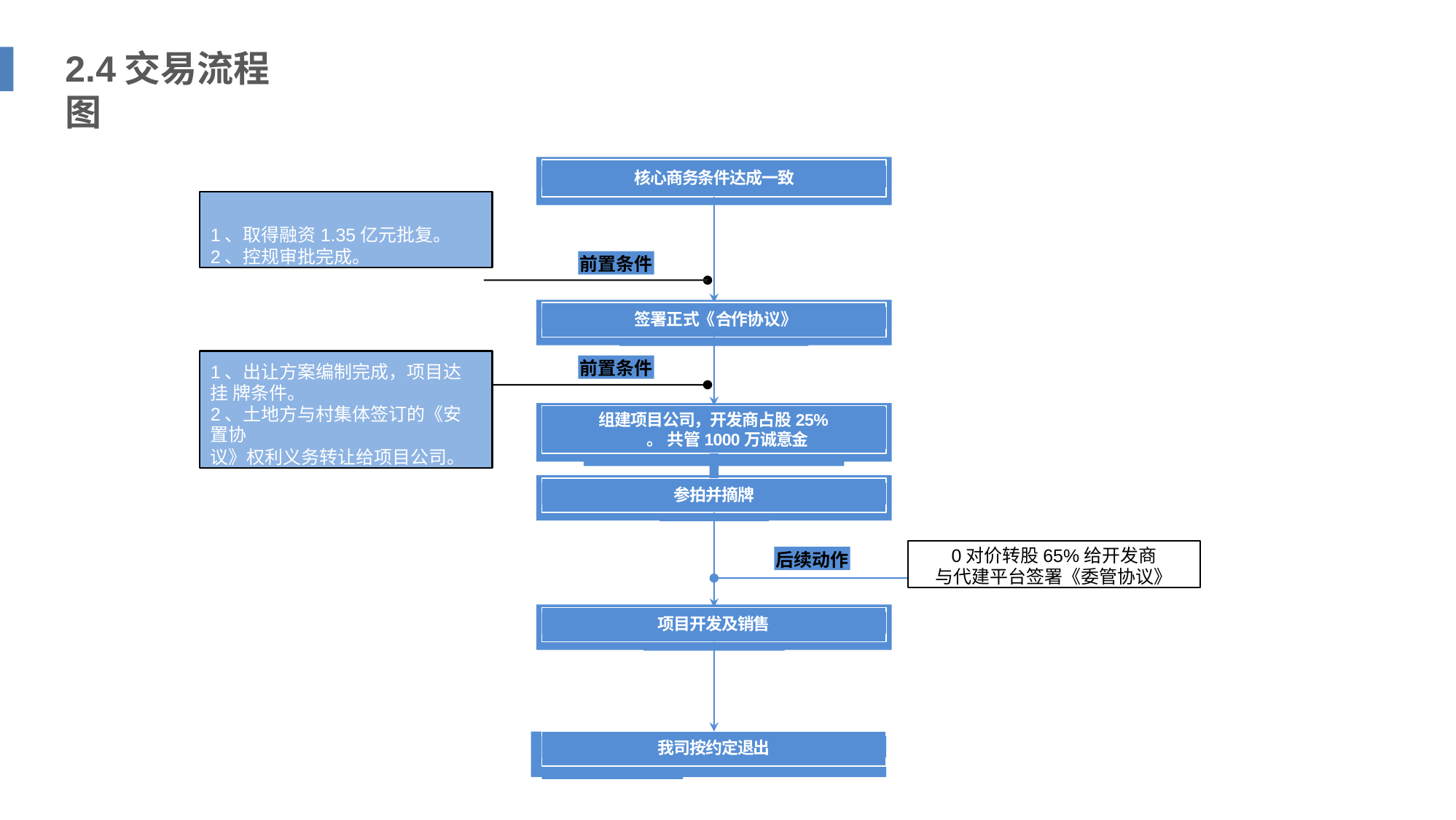

# 2.4交易流程图

核心商务条件达成一致

1、取得融资1.35亿元批复。
2、控规审批完成。

前置条件

签署正式《合作协议》

1、出让方案编制完成，项目达挂 牌条件。
2、土地方与村集体签订的《安置协
议》权利义务转让给项目公司。
前置条件

组建项目公司，开发商占股25% 。 共管1000万诚意金

参拍并摘牌

0对价转股65%给开发商
与代建平台签署《委管协议》
后续动作

项目开发及销售

我司按约定退出